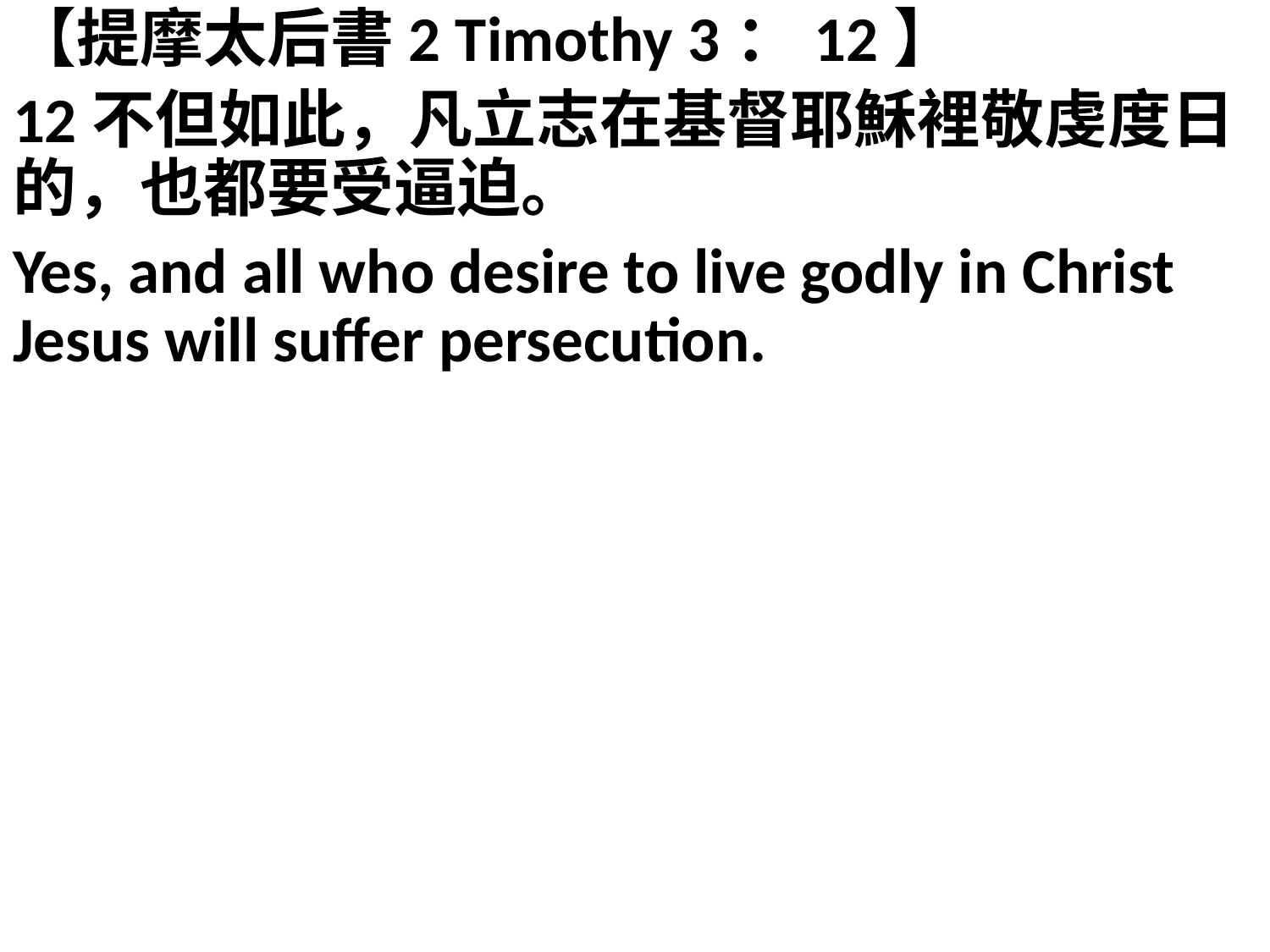

【提摩太后書2 Timothy 3：12】
12不但如此，凡立志在基督耶穌裡敬虔度日的，也都要受逼迫。
Yes, and all who desire to live godly in Christ Jesus will suffer persecution.